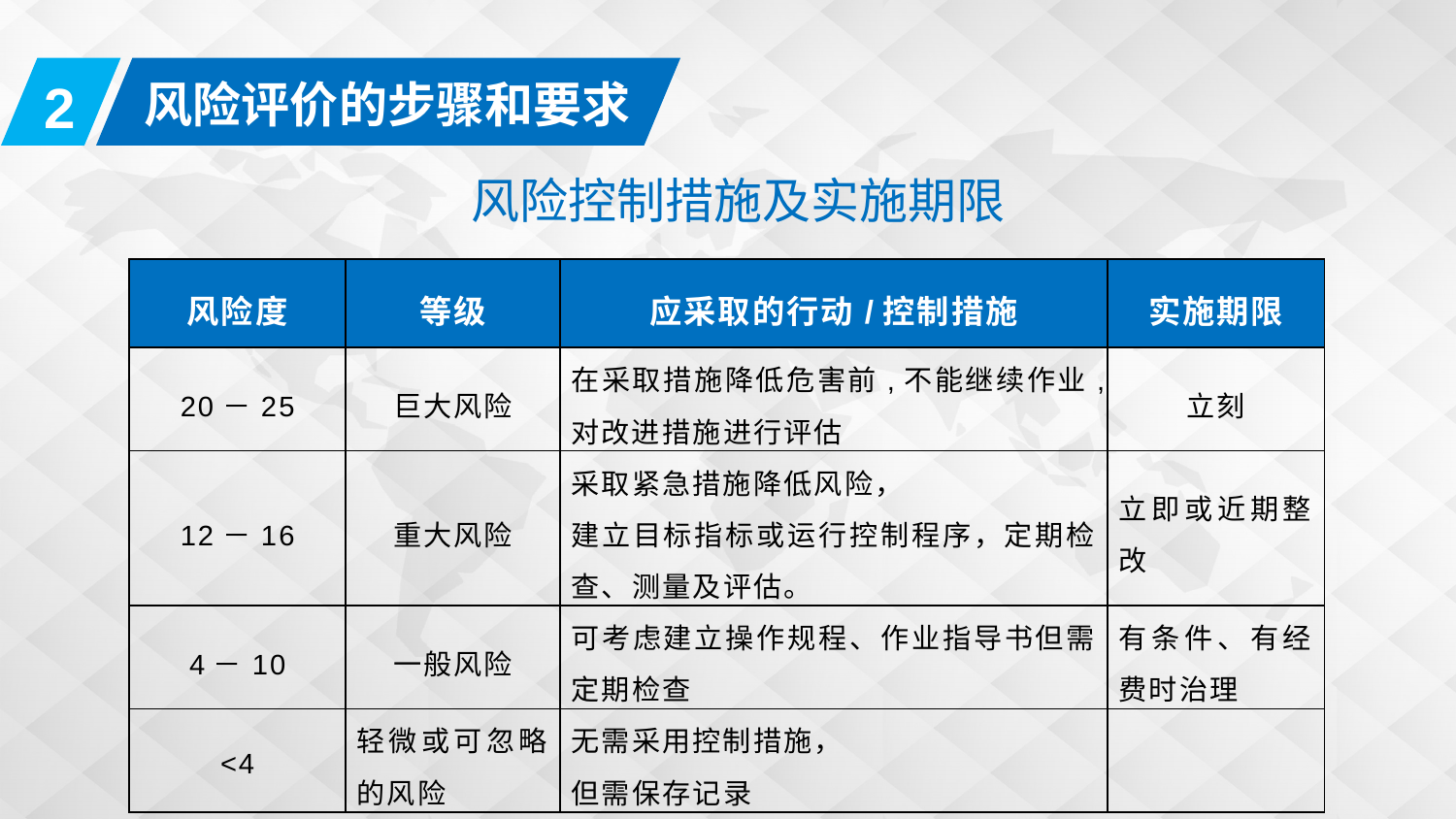

2
风险评价的步骤和要求
风险控制措施及实施期限
| 风险度 | 等级 | 应采取的行动/控制措施 | 实施期限 |
| --- | --- | --- | --- |
| 20－25 | 巨大风险 | 在采取措施降低危害前,不能继续作业,对改进措施进行评估 | 立刻 |
| 12－16 | 重大风险 | 采取紧急措施降低风险， 建立目标指标或运行控制程序，定期检查、测量及评估。 | 立即或近期整改 |
| 4－10 | 一般风险 | 可考虑建立操作规程、作业指导书但需定期检查 | 有条件、有经费时治理 |
| <4 | 轻微或可忽略的风险 | 无需采用控制措施， 但需保存记录 |  |